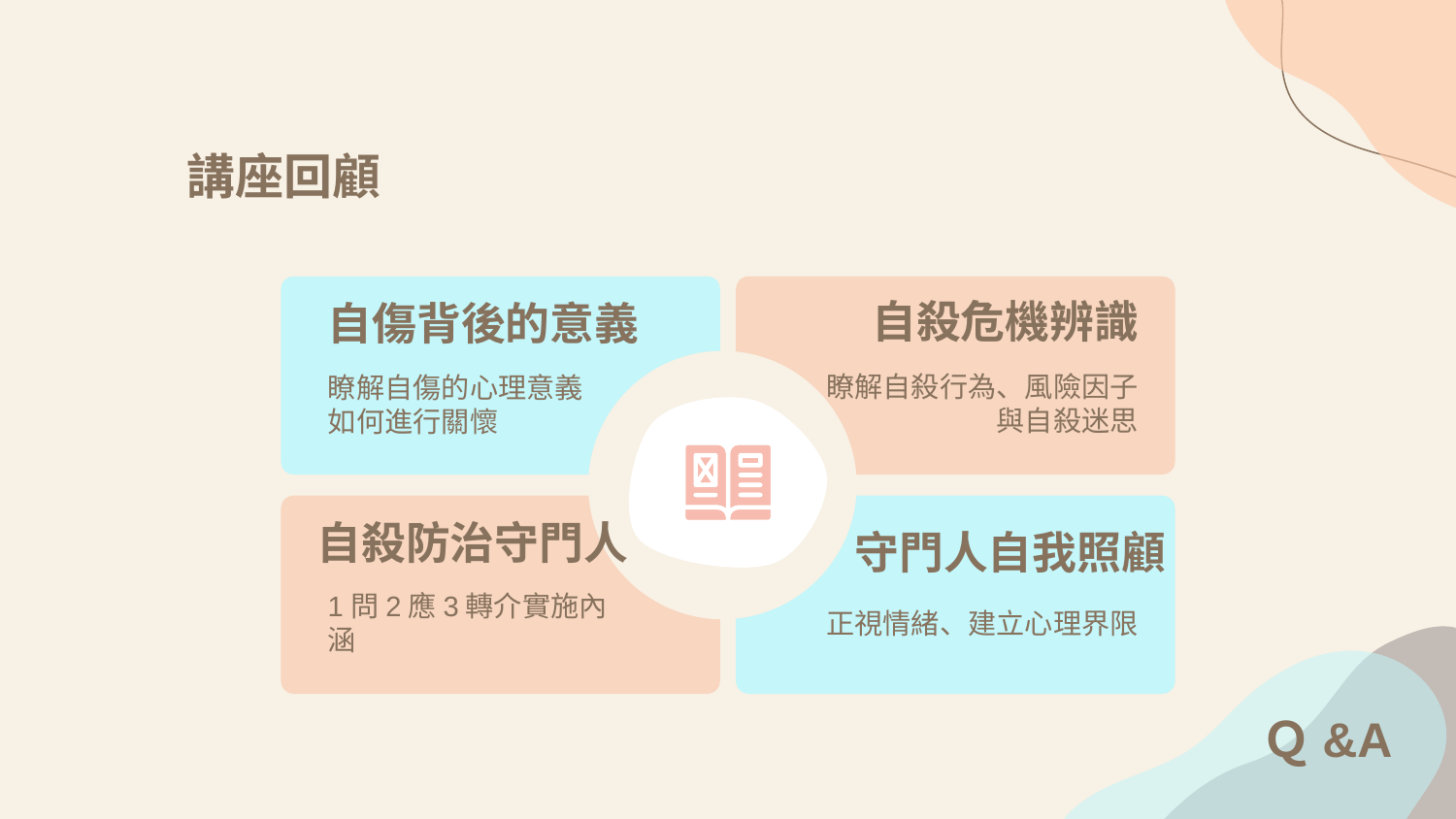

# 講座回顧

自殺危機辨識
自傷背後的意義
瞭解自殺行為、風險因子與自殺迷思
瞭解自傷的心理意義
如何進行關懷

自殺防治守門人
守門人自我照顧
正視情緒、建立心理界限
1問2應3轉介實施內涵
Ｑ&A